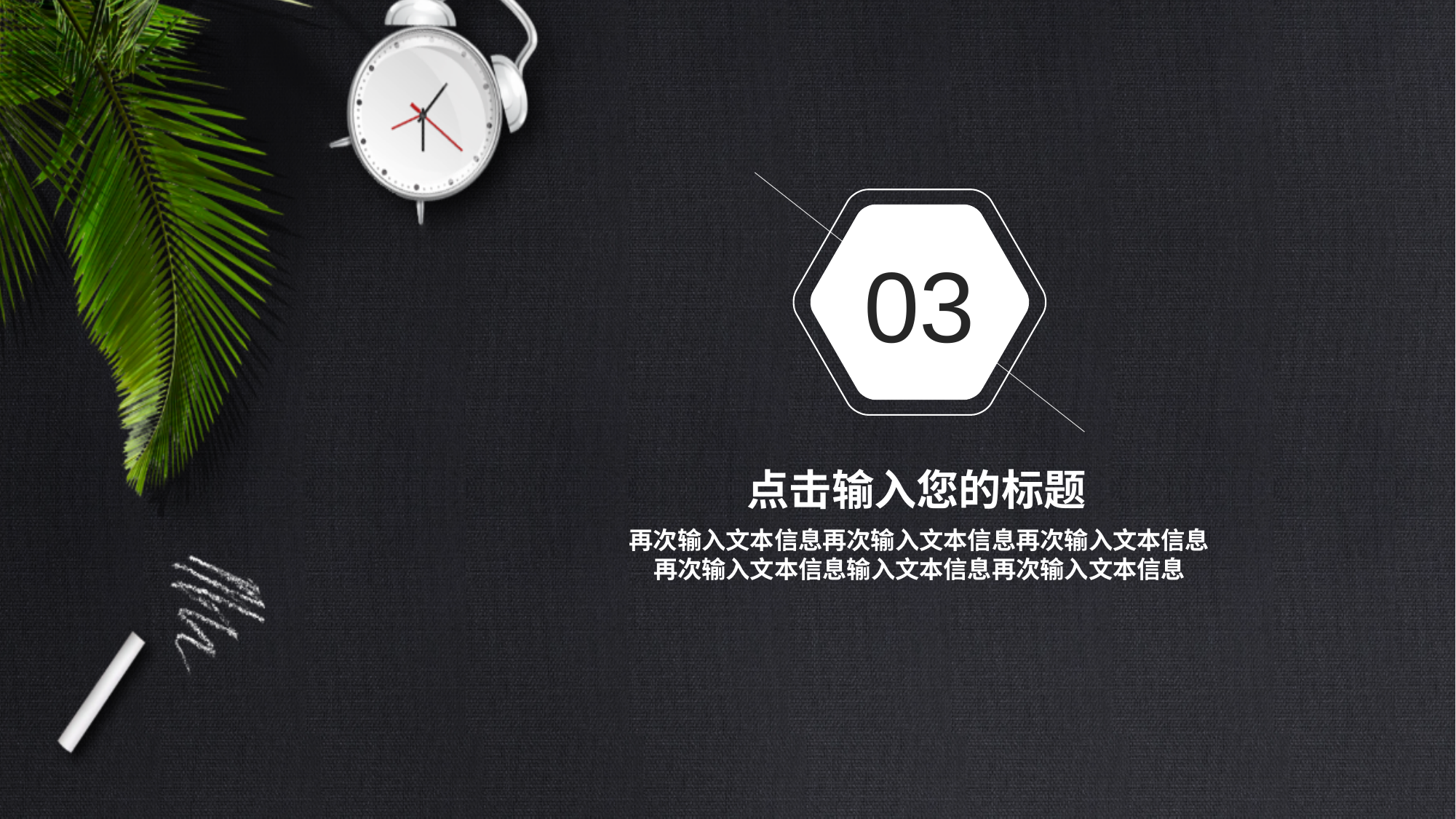

03
点击输入您的标题
再次输入文本信息再次输入文本信息再次输入文本信息再次输入文本信息输入文本信息再次输入文本信息